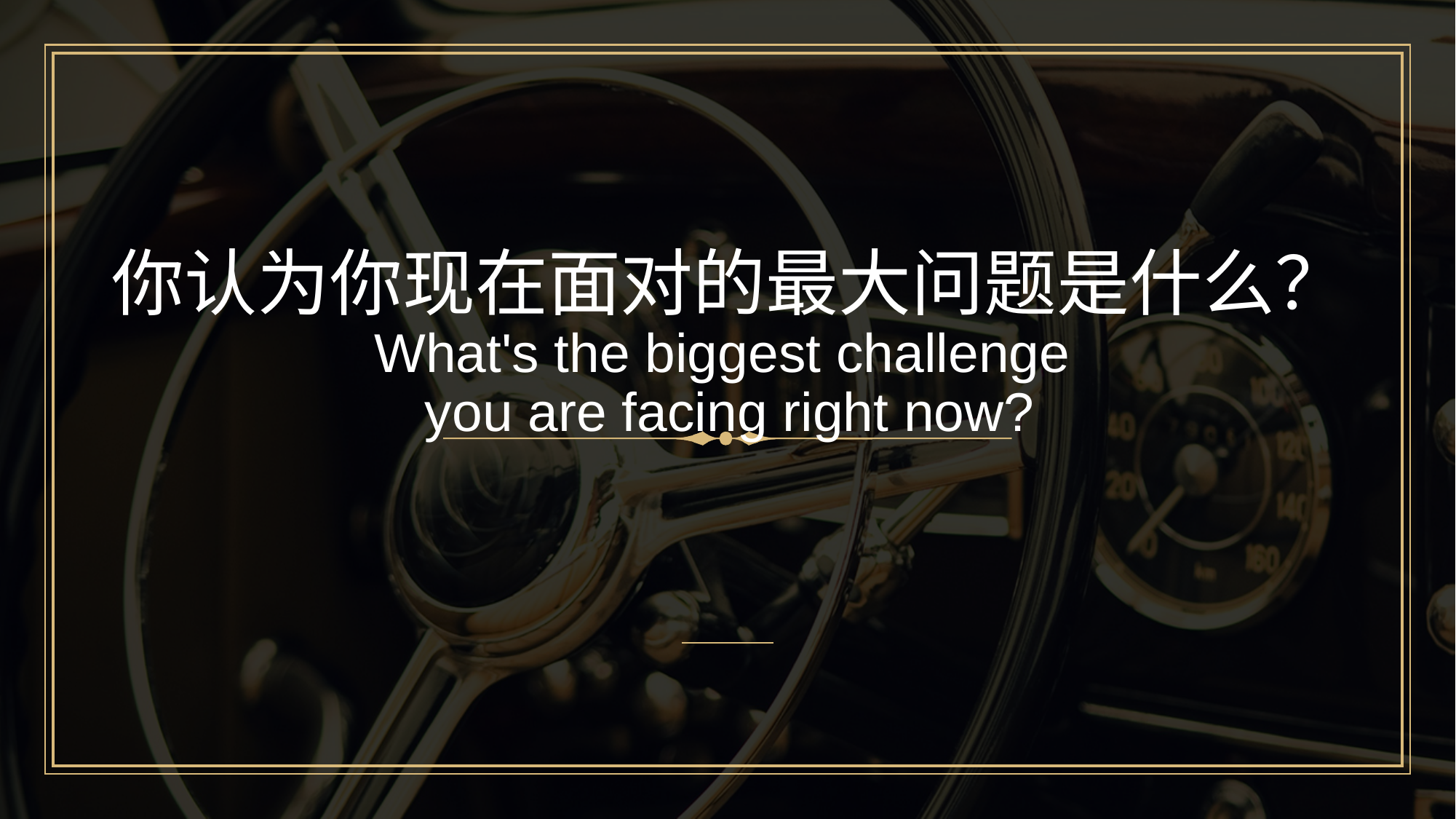

# 你认为你现在面对的最大问题是什么？ What's the biggest challenge you are facing right now?